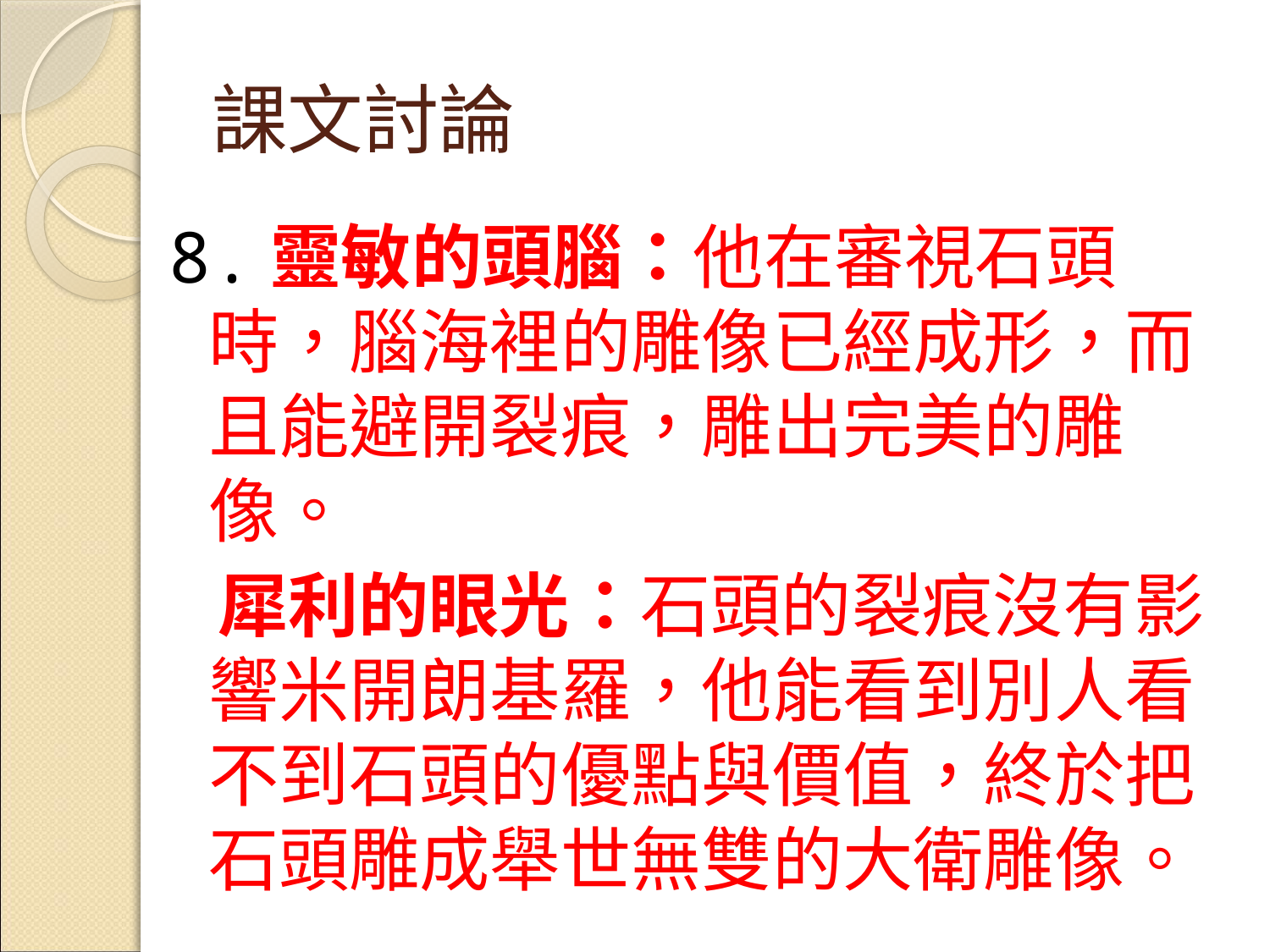

課文討論
8.靈敏的頭腦：他在審視石頭時，腦海裡的雕像已經成形，而且能避開裂痕，雕出完美的雕像。
  犀利的眼光：石頭的裂痕沒有影響米開朗基羅，他能看到別人看不到石頭的優點與價值，終於把石頭雕成舉世無雙的大衛雕像。